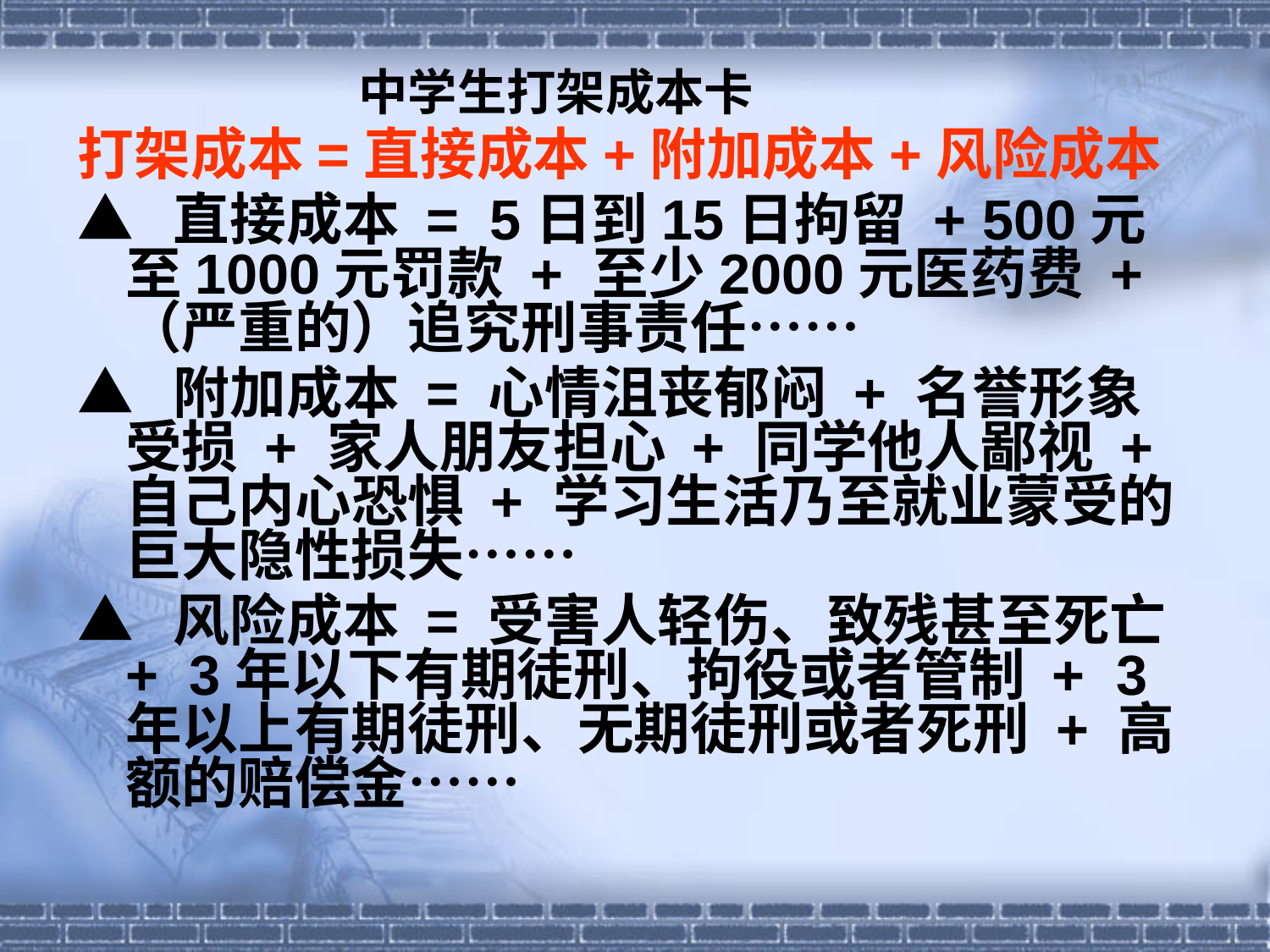

中学生打架成本卡
打架成本=直接成本+附加成本+风险成本
▲  直接成本 =  5日到15日拘留 + 500元至1000元罚款 + 至少2000元医药费 + （严重的）追究刑事责任……
▲  附加成本 = 心情沮丧郁闷 + 名誉形象受损 + 家人朋友担心 + 同学他人鄙视 + 自己内心恐惧 + 学习生活乃至就业蒙受的巨大隐性损失……
▲  风险成本 = 受害人轻伤、致残甚至死亡 +  3年以下有期徒刑、拘役或者管制 +  3年以上有期徒刑、无期徒刑或者死刑 + 高额的赔偿金……